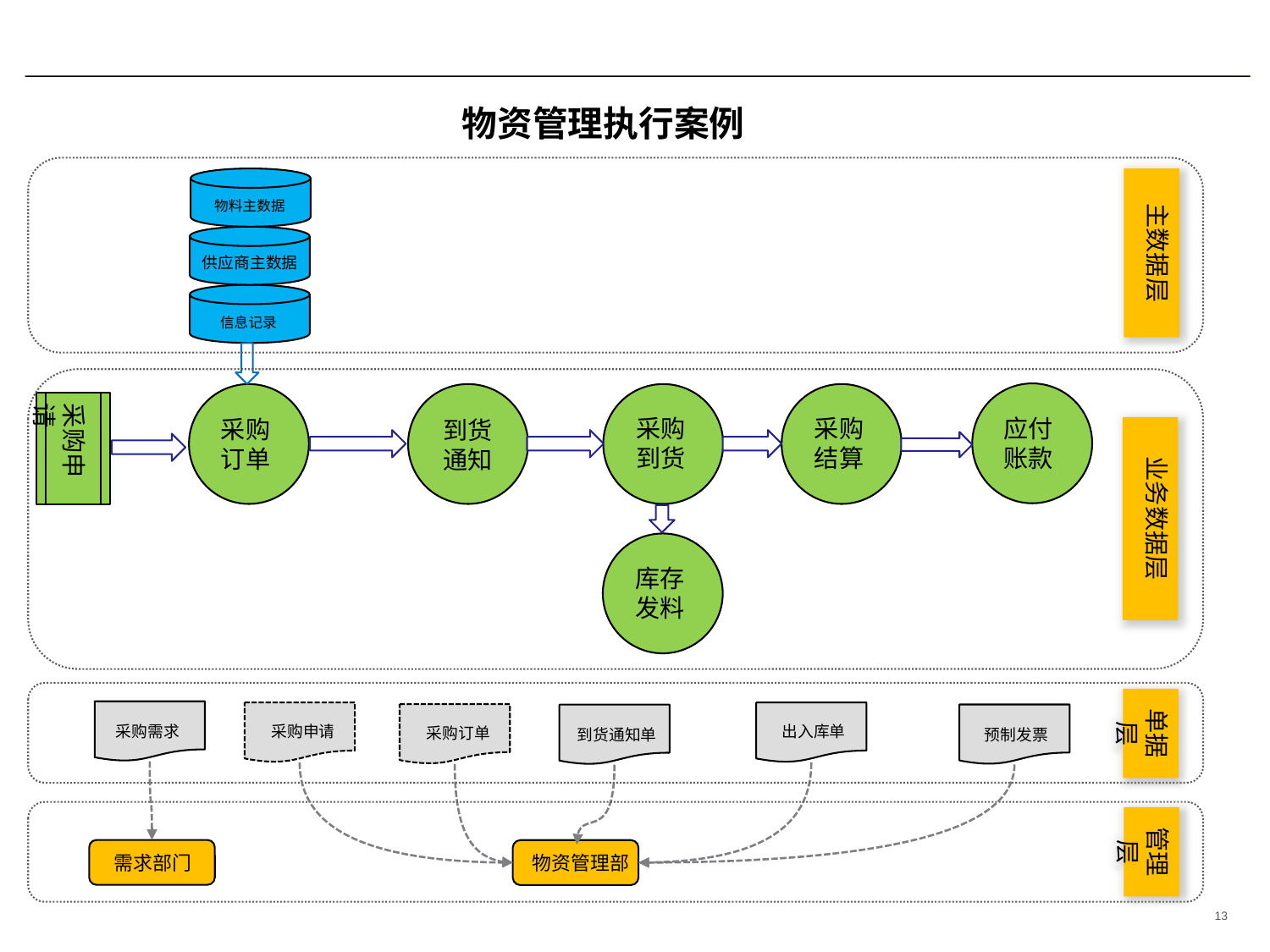

物资管理执行案例

主数据层
物料主数据

供应商主数据

信息记录

采购到货

采购申请

应付账款
采购结算
采购订单
到货通知
业务数据层

库存发料

单据层

采购需求
  出入库单
  采购申请
  采购订单
  预制发票
  到货通知单

管理层

需求部门
物资管理部